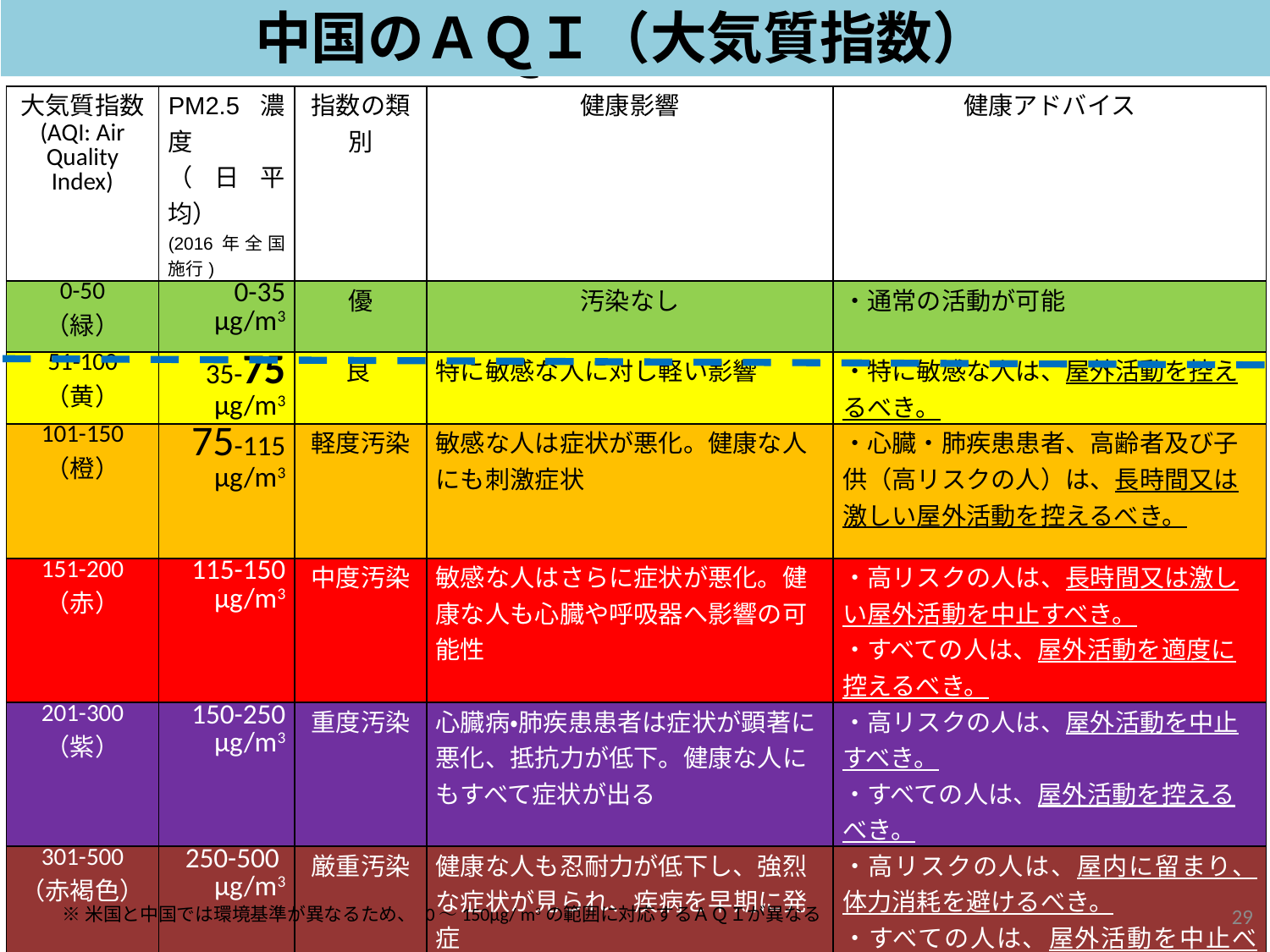

# 中国のＡＱＩ（大気質指数）
中国のＡＱＩ（大気質指数）
| 大気質指数 (AQI: Air Quality Index) | PM2.5濃度 （日平均） (2016年全国施行) | 指数の類別 | 健康影響 | 健康アドバイス |
| --- | --- | --- | --- | --- |
| 0-50 （緑） | 0-35 μg/m3 | 優 | 汚染なし | ・通常の活動が可能 |
| 51-100 （黄） | 35-75 μg/m3 | 良 | 特に敏感な人に対し軽い影響 | ・特に敏感な人は、屋外活動を控えるべき。 |
| 101-150 （橙） | 75-115 μg/m3 | 軽度汚染 | 敏感な人は症状が悪化。健康な人にも刺激症状 | ・心臓・肺疾患患者、高齢者及び子供（高リスクの人）は、長時間又は激しい屋外活動を控えるべき。 |
| 151-200 （赤） | 115-150 μg/m3 | 中度汚染 | 敏感な人はさらに症状が悪化。健康な人も心臓や呼吸器へ影響の可能性 | ・高リスクの人は、長時間又は激しい屋外活動を中止すべき。 ・すべての人は、屋外活動を適度に控えるべき。 |
| 201-300 （紫） | 150-250 μg/m3 | 重度汚染 | 心臓病・肺疾患患者は症状が顕著に悪化、抵抗力が低下。健康な人にもすべて症状が出る | ・高リスクの人は、屋外活動を中止すべき。 ・すべての人は、屋外活動を控えるべき。 |
| 301-500 （赤褐色） | 250-500 μg/m3 | 厳重汚染 | 健康な人も忍耐力が低下し、強烈な症状が見られ、疾病を早期に発症 | ・高リスクの人は、屋内に留まり、体力消耗を避けるべき。 ・すべての人は、屋外活動を中止べき。 |

29
※米国と中国では環境基準が異なるため、 0～150μg/ m3の範囲に対応するＡＱＩが異なる